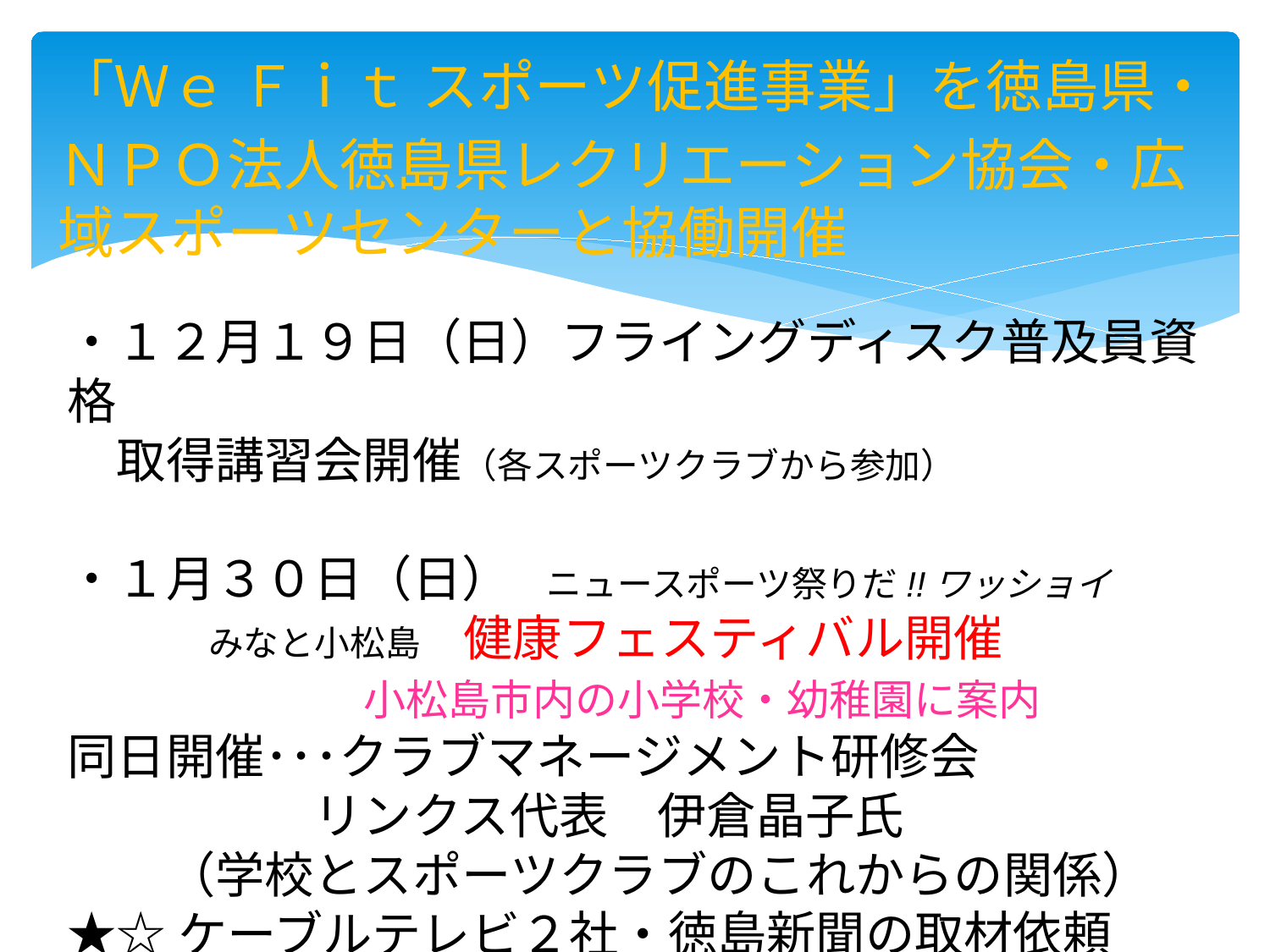

「Ｗｅ Ｆｉｔ スポーツ促進事業」を徳島県・
ＮＰＯ法人徳島県レクリエーション協会・広域スポーツセンターと協働開催
・１２月１９日（日）フライングディスク普及員資格
　取得講習会開催（各スポーツクラブから参加）

・１月３０日（日）　ニュースポーツ祭りだ!!ワッショイ
　　　みなと小松島　 健康フェスティバル開催
　　　　　　小松島市内の小学校・幼稚園に案内
同日開催･･･クラブマネージメント研修会
　　　　　リンクス代表　伊倉晶子氏
　　（学校とスポーツクラブのこれからの関係）
★☆ケーブルテレビ２社・徳島新聞の取材依頼